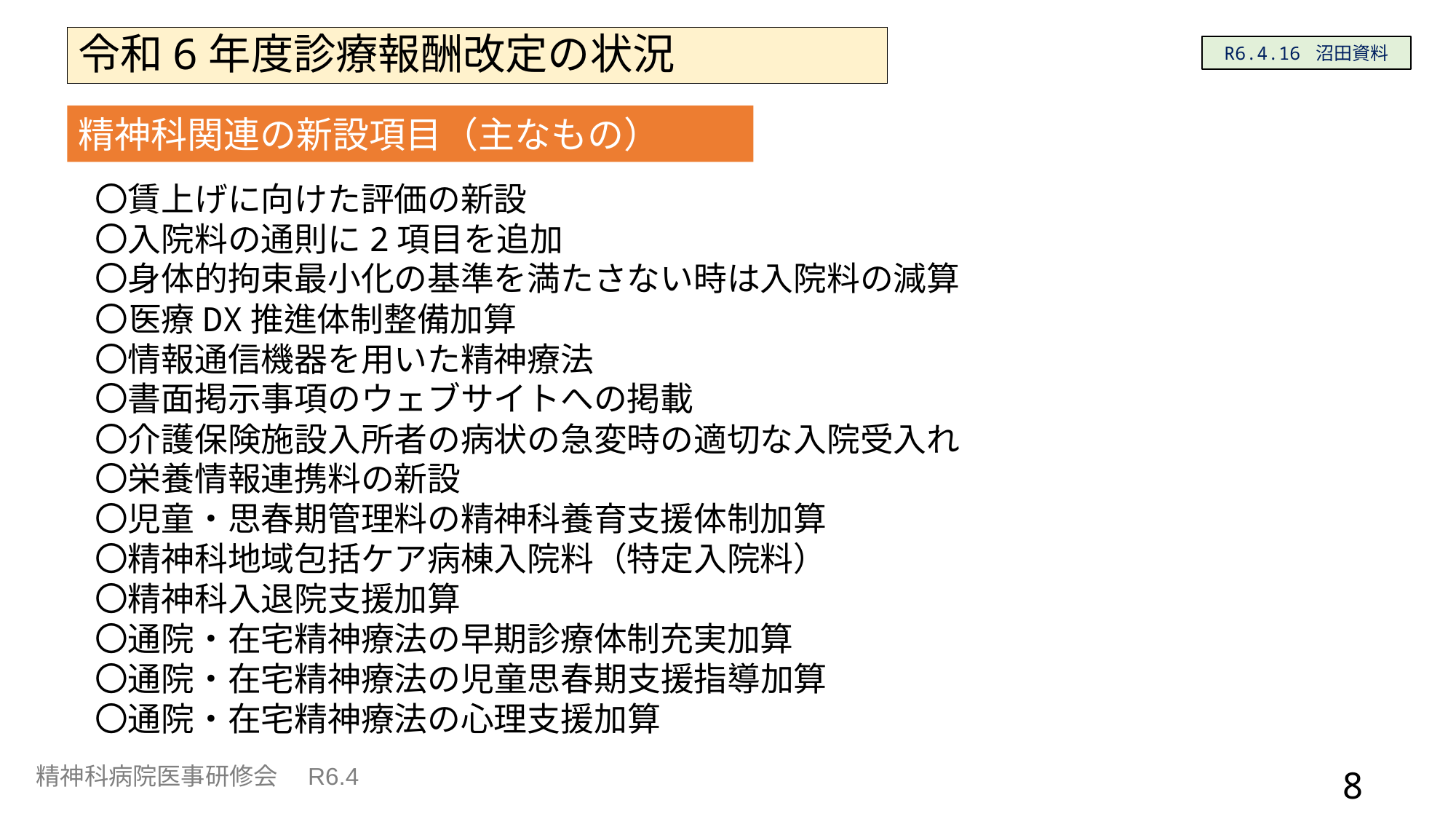

令和6年度診療報酬改定の状況
R6.4.16 沼田資料
精神科関連の新設項目（主なもの）
〇賃上げに向けた評価の新設
〇入院料の通則に2項目を追加
〇身体的拘束最小化の基準を満たさない時は入院料の減算
〇医療DX推進体制整備加算
〇情報通信機器を用いた精神療法
〇書面掲示事項のウェブサイトへの掲載
〇介護保険施設入所者の病状の急変時の適切な入院受入れ
〇栄養情報連携料の新設
〇児童・思春期管理料の精神科養育支援体制加算
〇精神科地域包括ケア病棟入院料（特定入院料）
〇精神科入退院支援加算
〇通院・在宅精神療法の早期診療体制充実加算
〇通院・在宅精神療法の児童思春期支援指導加算
〇通院・在宅精神療法の心理支援加算
8